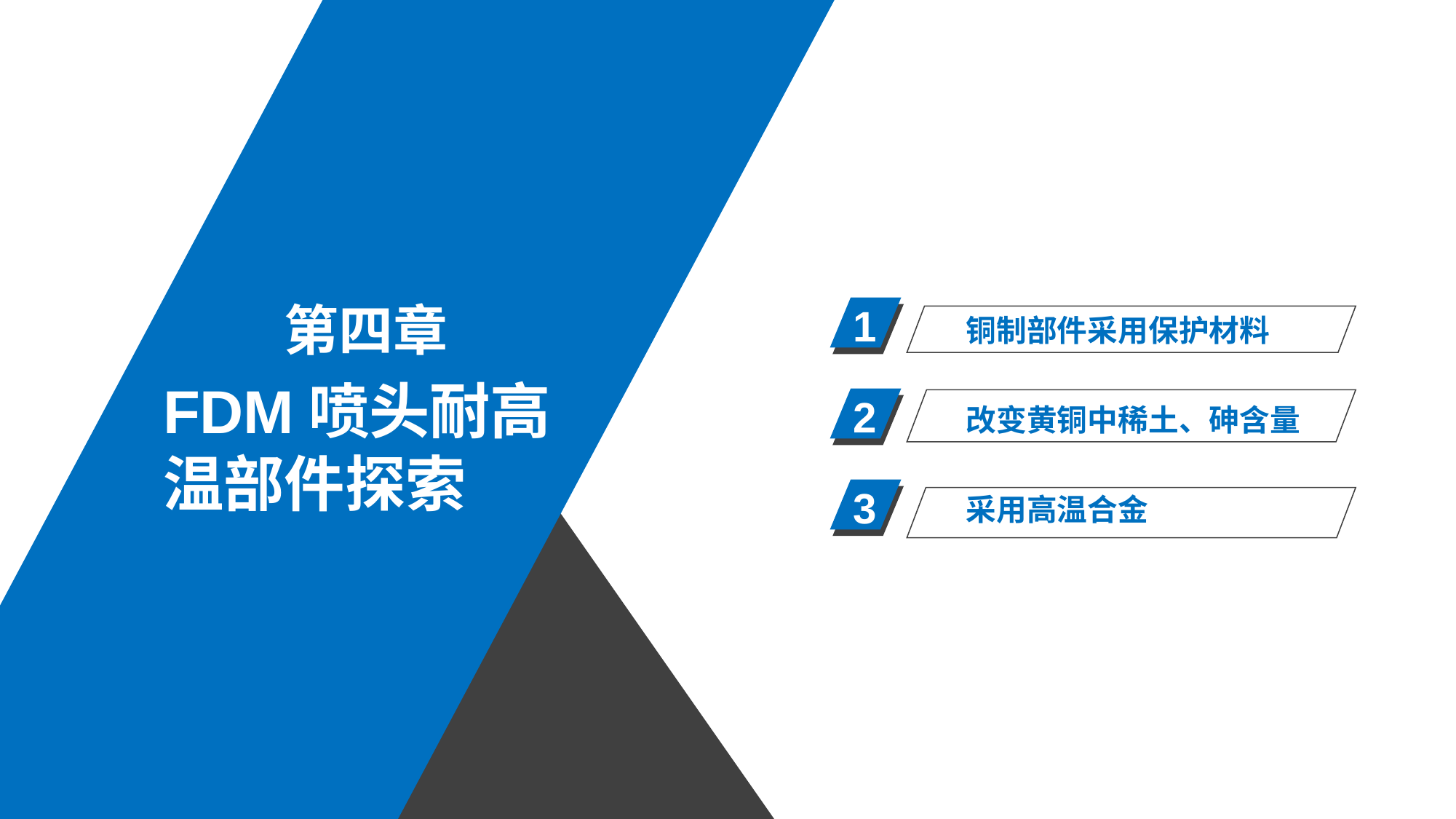

第四章
1

铜制部件采用保护材料
FDM喷头耐高温部件探索
2

改变黄铜中稀土、砷含量
3

采用高温合金